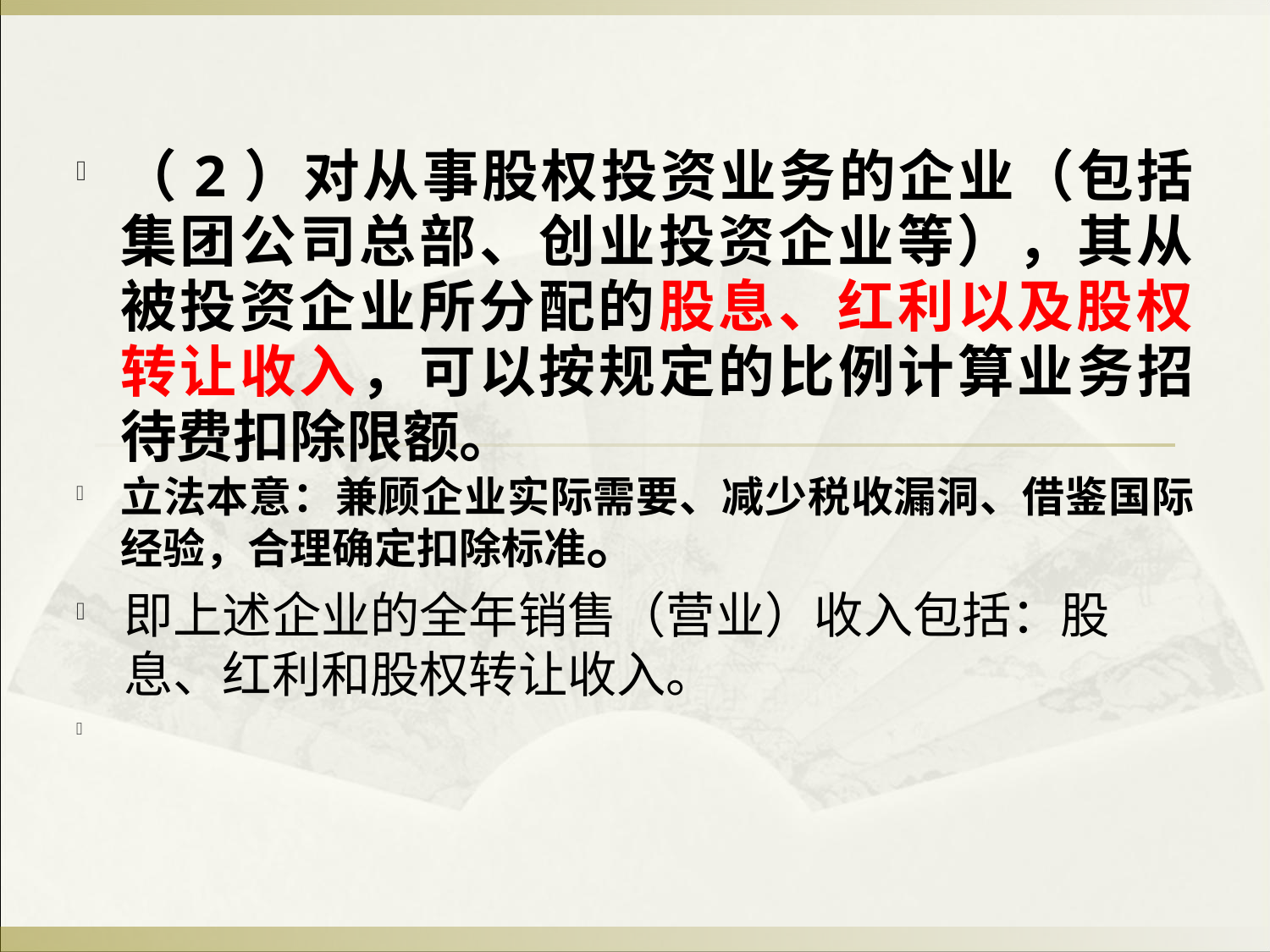

（2）对从事股权投资业务的企业（包括集团公司总部、创业投资企业等），其从被投资企业所分配的股息、红利以及股权转让收入，可以按规定的比例计算业务招待费扣除限额。
立法本意：兼顾企业实际需要、减少税收漏洞、借鉴国际经验，合理确定扣除标准。
即上述企业的全年销售（营业）收入包括：股息、红利和股权转让收入。